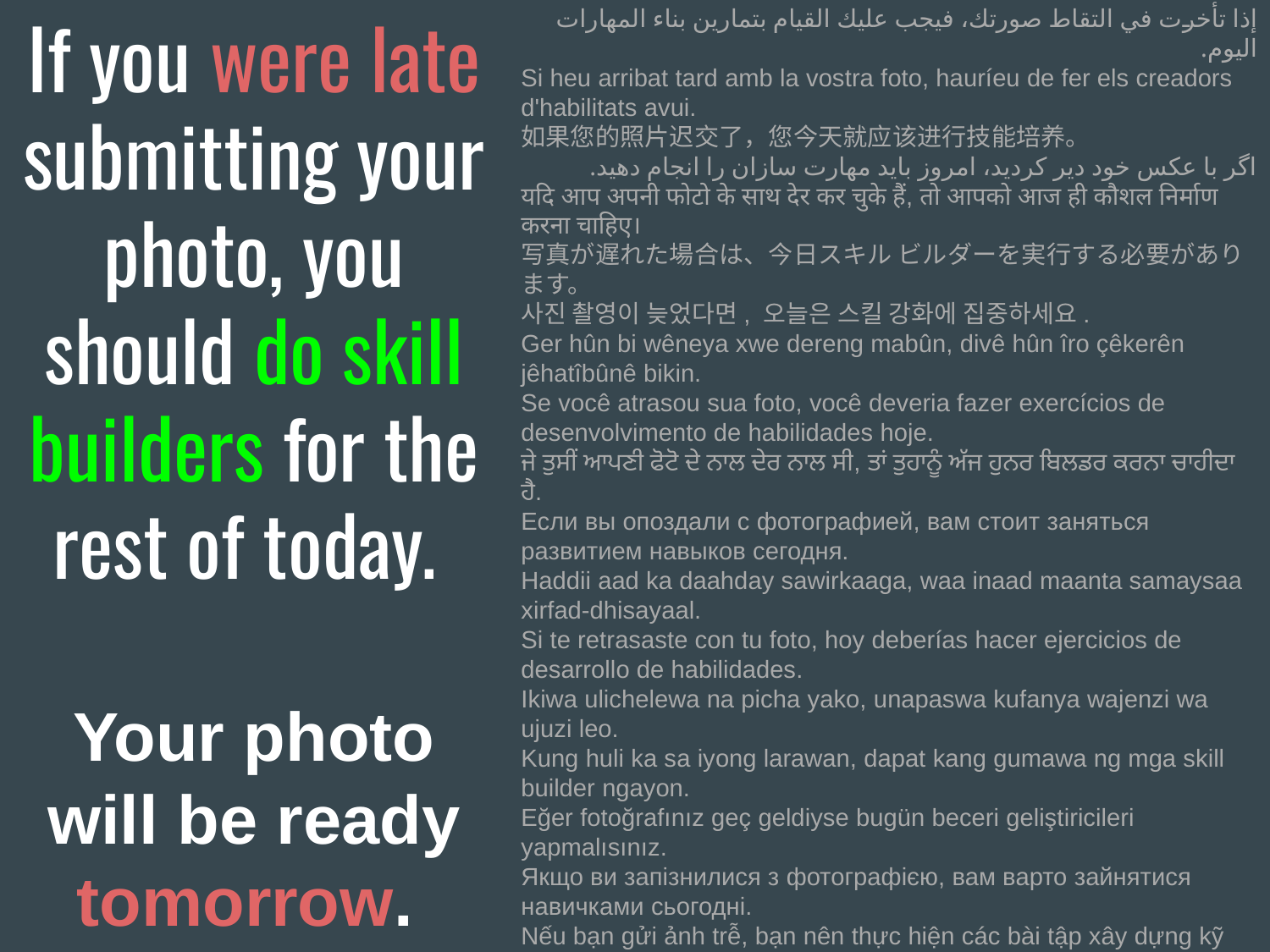

If you were late submitting your photo, you should do skill builders for the rest of today.

Your photo will be ready tomorrow.
በፎቶዎ ዘግይተው ከሆነ ዛሬ የክህሎት ግንበኞችን ማድረግ አለብዎት።
إذا تأخرت في التقاط صورتك، فيجب عليك القيام بتمارين بناء المهارات اليوم.
Si heu arribat tard amb la vostra foto, hauríeu de fer els creadors d'habilitats avui.
如果您的照片迟交了，您今天就应该进行技能培养。
اگر با عکس خود دیر کردید، امروز باید مهارت سازان را انجام دهید.
यदि आप अपनी फोटो के साथ देर कर चुके हैं, तो आपको आज ही कौशल निर्माण करना चाहिए।
写真が遅れた場合は、今日スキル ビルダーを実行する必要があります。
사진 촬영이 늦었다면, 오늘은 스킬 강화에 집중하세요.
Ger hûn bi wêneya xwe dereng mabûn, divê hûn îro çêkerên jêhatîbûnê bikin.
Se você atrasou sua foto, você deveria fazer exercícios de desenvolvimento de habilidades hoje.
ਜੇ ਤੁਸੀਂ ਆਪਣੀ ਫੋਟੋ ਦੇ ਨਾਲ ਦੇਰ ਨਾਲ ਸੀ, ਤਾਂ ਤੁਹਾਨੂੰ ਅੱਜ ਹੁਨਰ ਬਿਲਡਰ ਕਰਨਾ ਚਾਹੀਦਾ ਹੈ.
Если вы опоздали с фотографией, вам стоит заняться развитием навыков сегодня.
Haddii aad ka daahday sawirkaaga, waa inaad maanta samaysaa xirfad-dhisayaal.
Si te retrasaste con tu foto, hoy deberías hacer ejercicios de desarrollo de habilidades.
Ikiwa ulichelewa na picha yako, unapaswa kufanya wajenzi wa ujuzi leo.
Kung huli ka sa iyong larawan, dapat kang gumawa ng mga skill builder ngayon.
Eğer fotoğrafınız geç geldiyse bugün beceri geliştiricileri yapmalısınız.
Якщо ви запізнилися з фотографією, вам варто зайнятися навичками сьогодні.
Nếu bạn gửi ảnh trễ, bạn nên thực hiện các bài tập xây dựng kỹ năng ngay hôm nay.